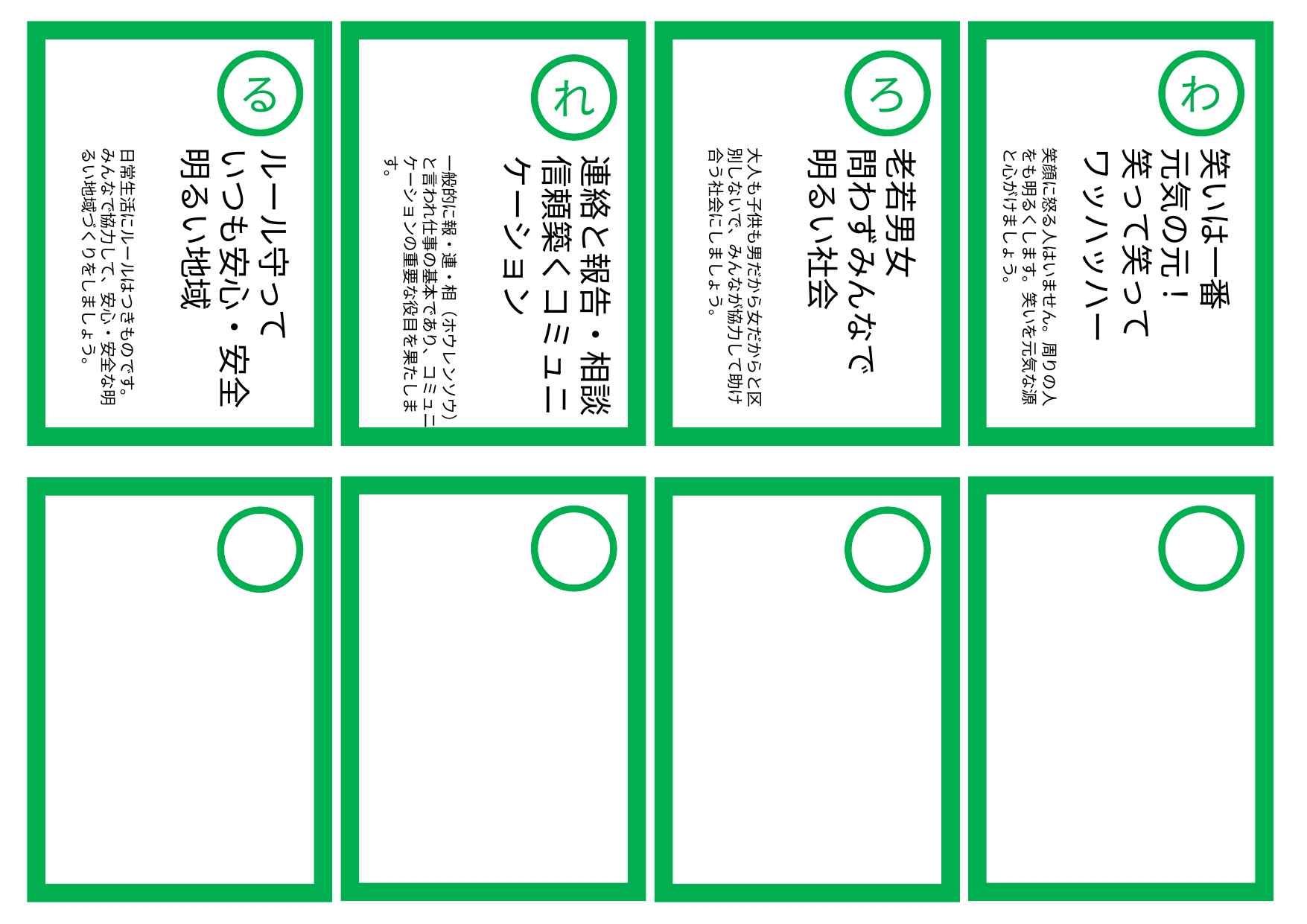

る
ろ
わ
れ
ルール守って
いつも安心・安全
明るい地域

日常生活にルールはつきものです。みんなで協力して、安心・安全な明るい地域づくりをしましょう。
老若男女
問わずみんなで
明るい社会

大人も子供も男だから女だからと区別しないで、みんなが協力して助け合う社会にしましょう。
笑いは一番
元気の元！
笑って笑って
ワッハッハー

笑顔に怒る人はいません。周りの人をも明るくします。笑いを元気な源と心がけましょう。
連絡と報告・相談信頼築くコミュニケーション

一般的に報・連・相（ホウレンソウ）と言われ仕事の基本であり、コミュニケーションの重要な役目を果たしま
す。